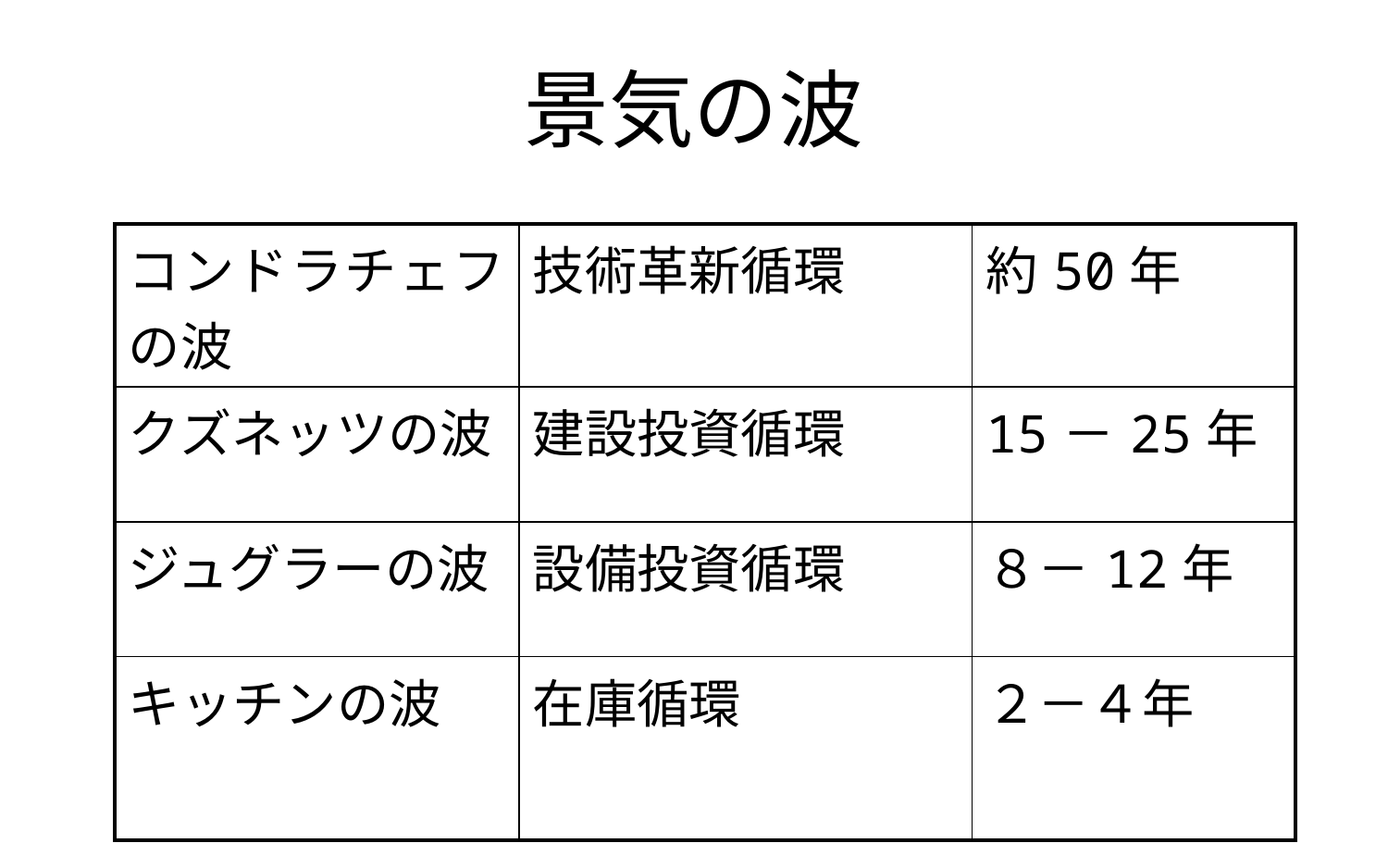

# 景気の波
| コンドラチェフの波 | 技術革新循環 | 約50年 |
| --- | --- | --- |
| クズネッツの波 | 建設投資循環 | 15－25年 |
| ジュグラーの波 | 設備投資循環 | ８－12年 |
| キッチンの波 | 在庫循環 | ２－４年 |